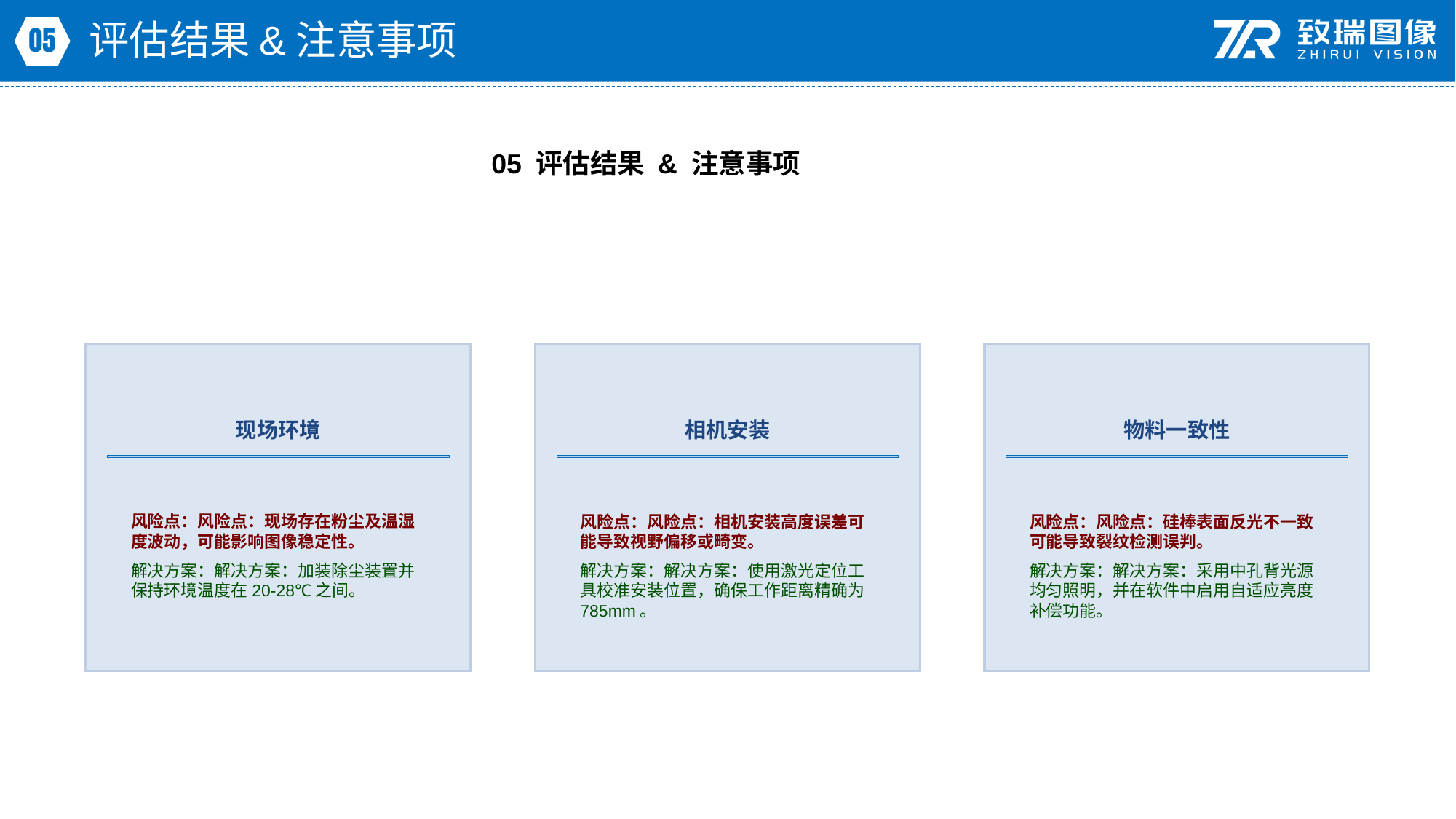

评估结果&注意事项
05

05 评估结果 & 注意事项

现场环境

相机安装

物料一致性

风险点：风险点：现场存在粉尘及温湿度波动，可能影响图像稳定性。
解决方案：解决方案：加装除尘装置并保持环境温度在20-28℃之间。

风险点：风险点：相机安装高度误差可能导致视野偏移或畸变。
解决方案：解决方案：使用激光定位工具校准安装位置，确保工作距离精确为785mm。

风险点：风险点：硅棒表面反光不一致可能导致裂纹检测误判。
解决方案：解决方案：采用中孔背光源均匀照明，并在软件中启用自适应亮度补偿功能。